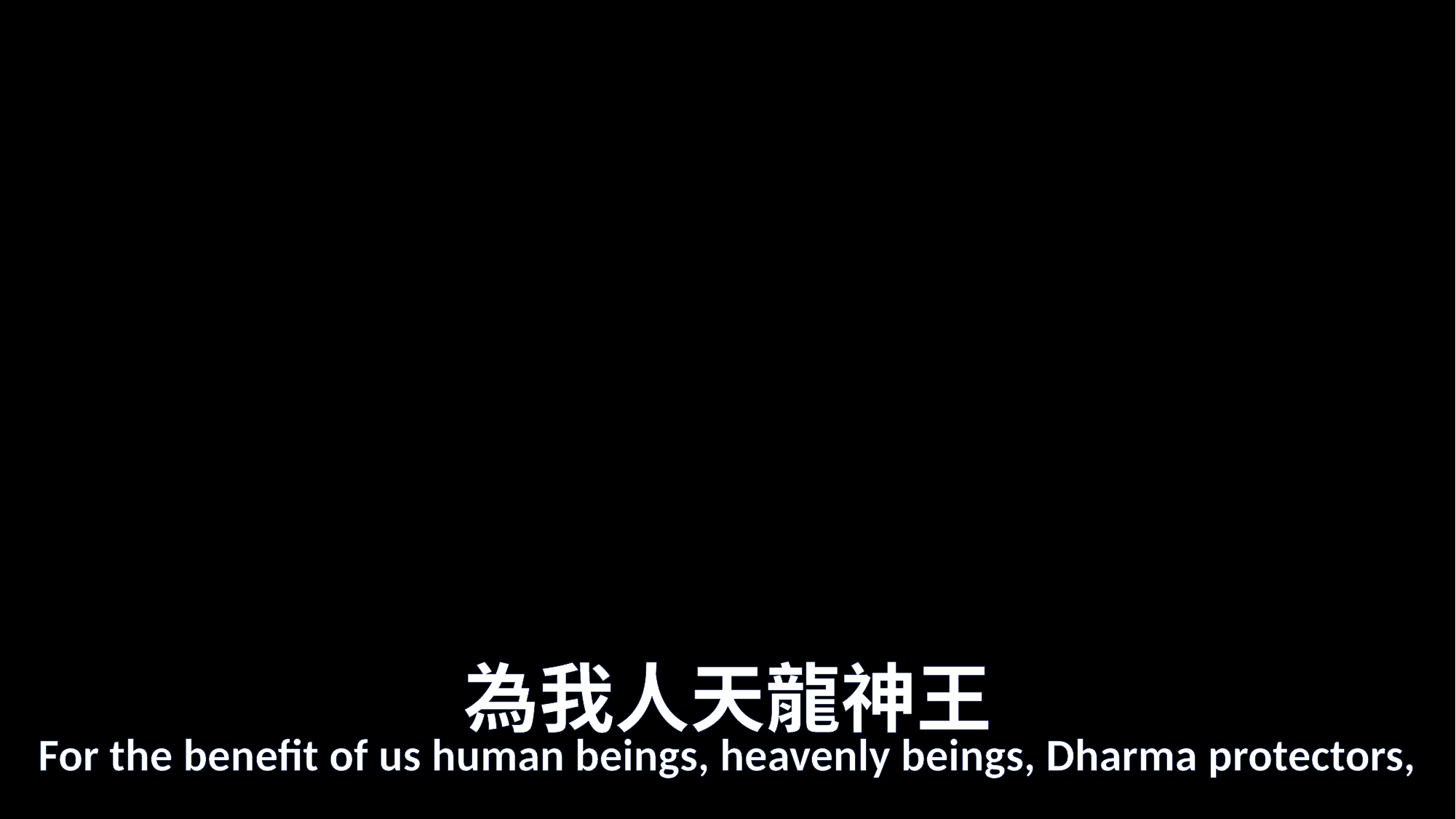

# 為我人天龍神王
For the benefit of us human beings, heavenly beings, Dharma protectors,